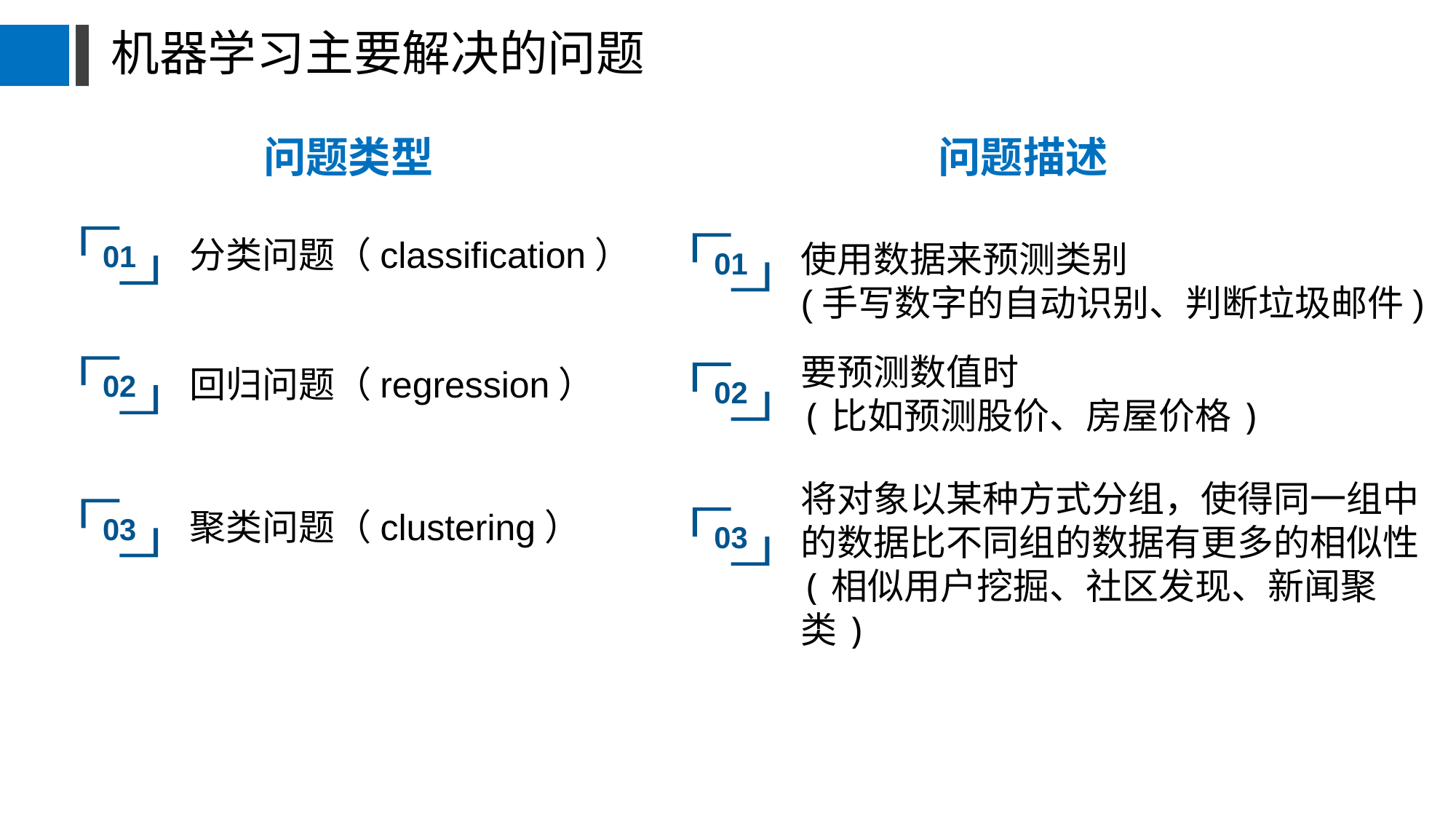

# 机器学习主要解决的问题
问题类型
问题描述
01
分类问题（classification）
使用数据来预测类别
(手写数字的自动识别、判断垃圾邮件)
01
要预测数值时
(比如预测股价、房屋价格)
02
02
回归问题（regression）
将对象以某种方式分组，使得同一组中的数据比不同组的数据有更多的相似性
(相似用户挖掘、社区发现、新闻聚类)
03
03
聚类问题（clustering）